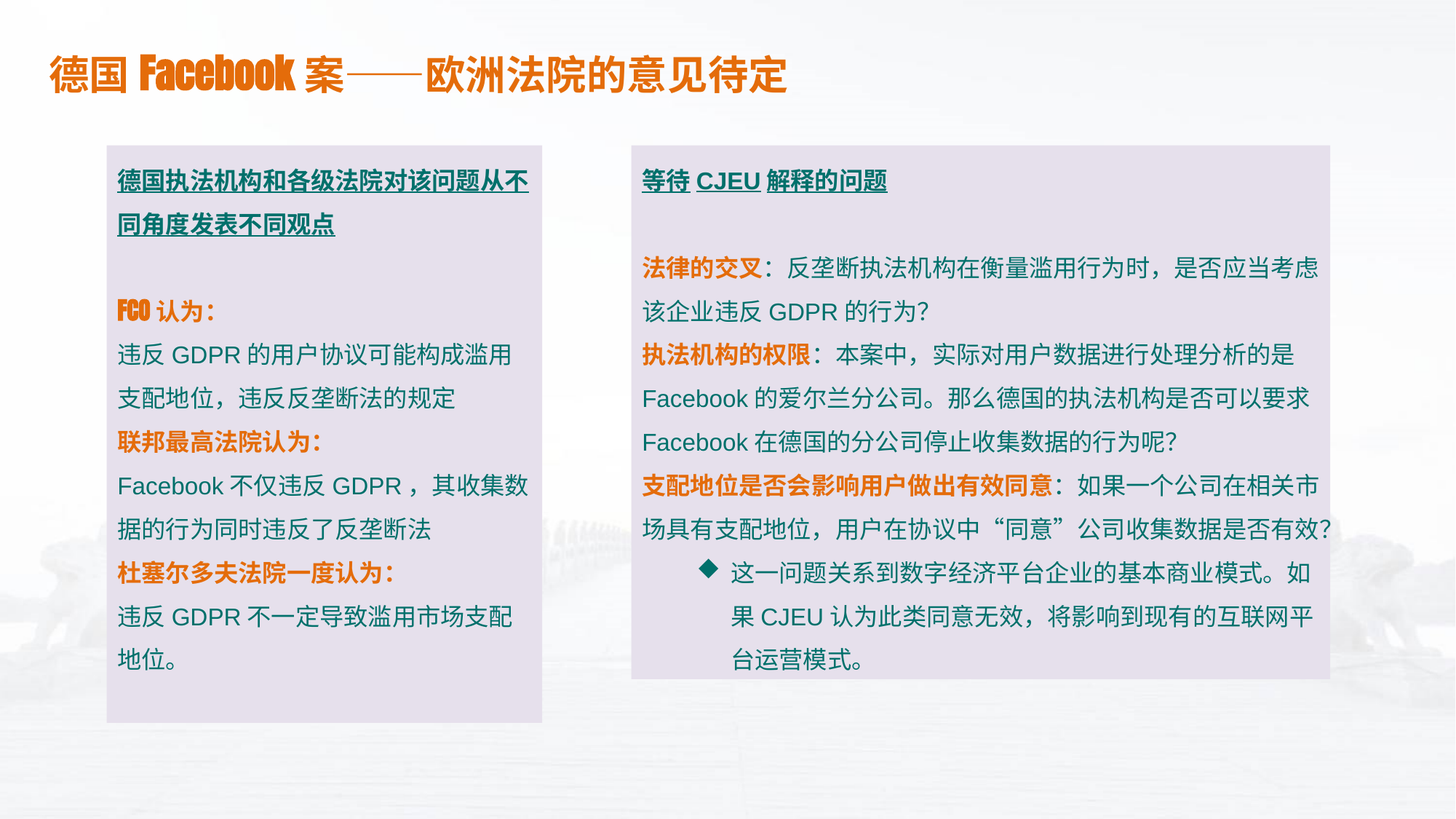

德国Facebook案——欧洲法院的意见待定
德国执法机构和各级法院对该问题从不同角度发表不同观点

FCO认为：
违反GDPR的用户协议可能构成滥用支配地位，违反反垄断法的规定
联邦最高法院认为：
Facebook不仅违反GDPR，其收集数据的行为同时违反了反垄断法
杜塞尔多夫法院一度认为：
违反GDPR不一定导致滥用市场支配地位。

等待CJEU解释的问题

法律的交叉：反垄断执法机构在衡量滥用行为时，是否应当考虑该企业违反GDPR的行为？
执法机构的权限：本案中，实际对用户数据进行处理分析的是Facebook的爱尔兰分公司。那么德国的执法机构是否可以要求Facebook在德国的分公司停止收集数据的行为呢？
支配地位是否会影响用户做出有效同意：如果一个公司在相关市场具有支配地位，用户在协议中“同意”公司收集数据是否有效？
这一问题关系到数字经济平台企业的基本商业模式。如果CJEU认为此类同意无效，将影响到现有的互联网平台运营模式。